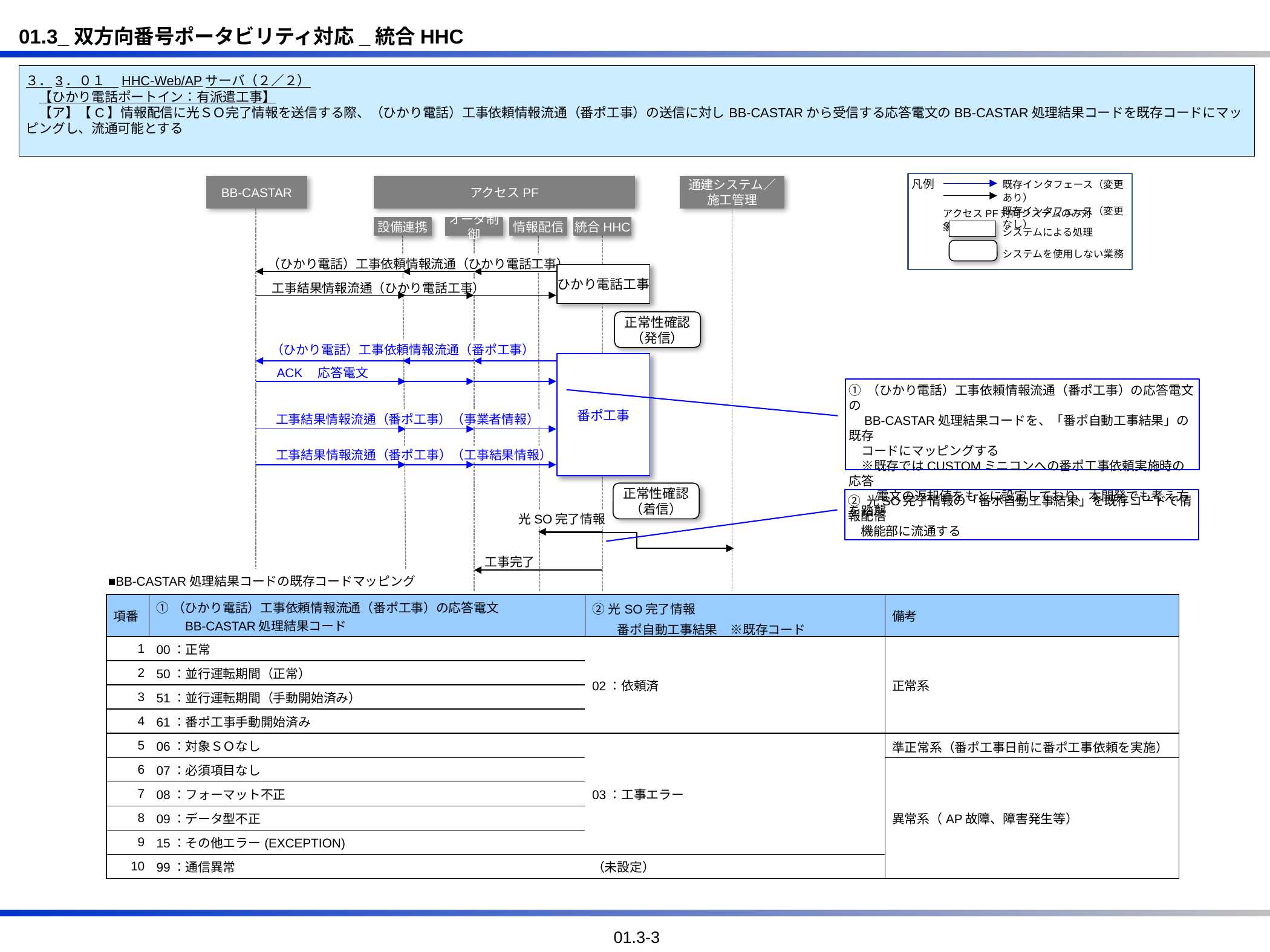

３．3．０１　HHC-Web/APサーバ（２／２）
　【ひかり電話ポートイン：有派遣工事】
　【ア】【C】情報配信に光ＳＯ完了情報を送信する際、（ひかり電話）工事依頼情報流通（番ポ工事）の送信に対しBB-CASTARから受信する応答電文のBB-CASTAR処理結果コードを既存コードにマッピングし、流通可能とする
凡例
既存インタフェース（変更あり）
既存インタフェース（変更なし）
アクセスPF対向システムのみ対象とする
システムによる処理

システムを使用しない業務
BB-CASTAR
アクセスPF
通建システム／
施工管理
設備連携
オーダ制御
情報配信
統合HHC
（ひかり電話）工事依頼情報流通（ひかり電話工事）
ひかり電話工事
工事結果情報流通（ひかり電話工事）
正常性確認
（発信）
（ひかり電話）工事依頼情報流通（番ポ工事）
番ポ工事
ACK　応答電文
① （ひかり電話）工事依頼情報流通（番ポ工事）の応答電文の
　BB-CASTAR処理結果コードを、「番ポ自動工事結果」の既存
　コードにマッピングする
　※既存ではCUSTOMミニコンへの番ポ工事依頼実施時の応答
　　 電文の返却値をもとに設定しており、本開発でも考え方を踏襲
工事結果情報流通（番ポ工事）（事業者情報）
工事結果情報流通（番ポ工事）（工事結果情報）
正常性確認
（着信）
② 光SO完了情報の「番ポ自動工事結果」を既存コードで情報配信
　機能部に流通する
光SO完了情報
工事完了
■BB-CASTAR処理結果コードの既存コードマッピング
| 項番 | ①（ひかり電話）工事依頼情報流通（番ポ工事）の応答電文 　　BB-CASTAR処理結果コード | ②光SO完了情報 　　番ポ自動工事結果　※既存コード | 備考 |
| --- | --- | --- | --- |
| 1 | 00：正常 | 02：依頼済 | 正常系 |
| 2 | 50：並行運転期間（正常） |  |  |
| 3 | 51：並行運転期間（手動開始済み） |  |  |
| 4 | 61：番ポ工事手動開始済み |  |  |
| 5 | 06：対象ＳＯなし | 03：工事エラー | 準正常系（番ポ工事日前に番ポ工事依頼を実施） |
| 6 | 07：必須項目なし |  | 異常系（AP故障、障害発生等） |
| 7 | 08：フォーマット不正 |  |  |
| 8 | 09：データ型不正 |  |  |
| 9 | 15：その他エラー(EXCEPTION) |  |  |
| 10 | 99：通信異常 | （未設定） |  |
01.3-3